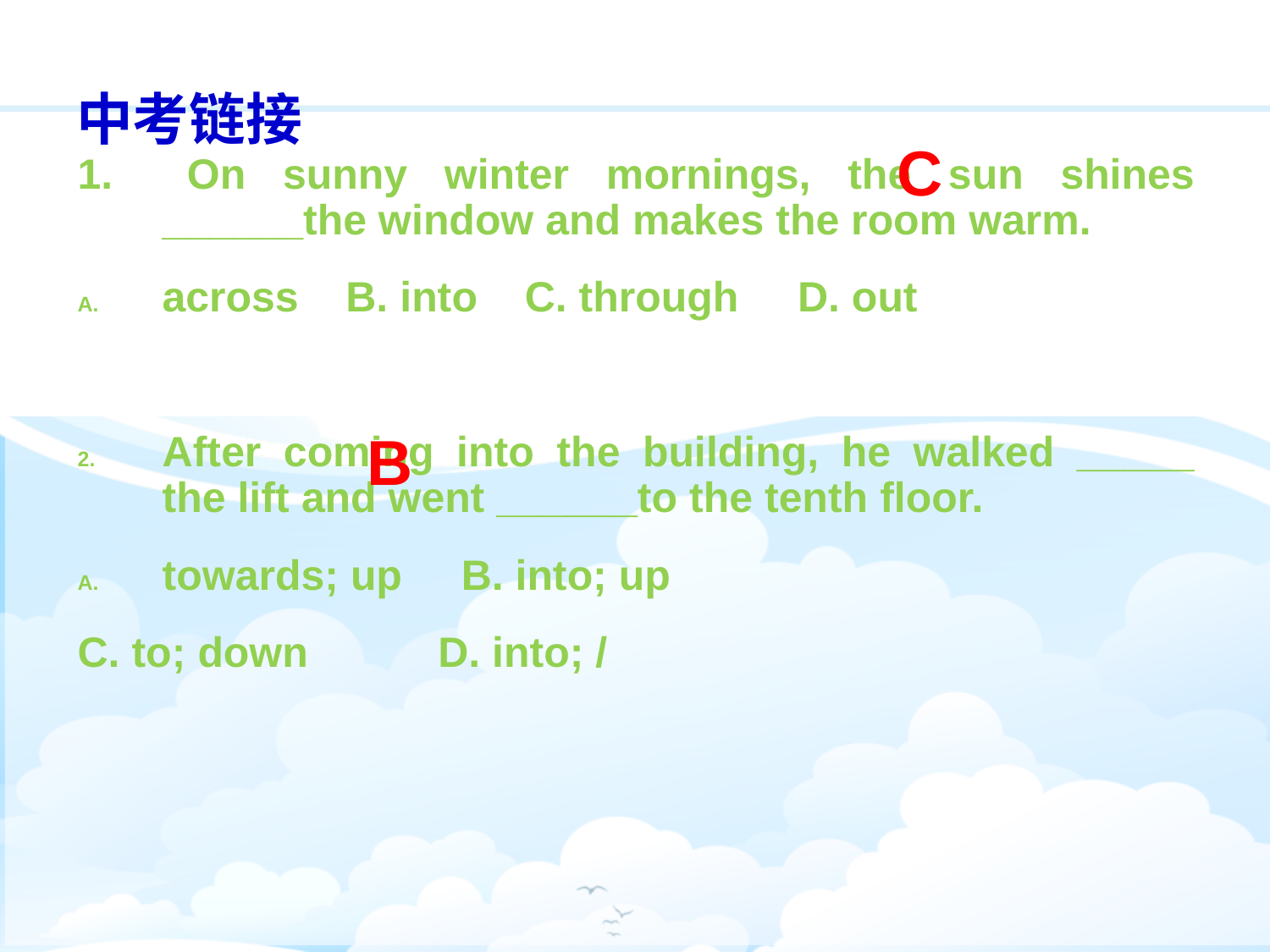

# 中考链接
C
1.  On sunny winter mornings, the sun shines ______the window and makes the room warm.
across    B. into    C. through     D. out

After coming into the building, he walked _____ the lift and went ______to the tenth floor.
towards; up     B. into; up
C. to; down           D. into; /
B